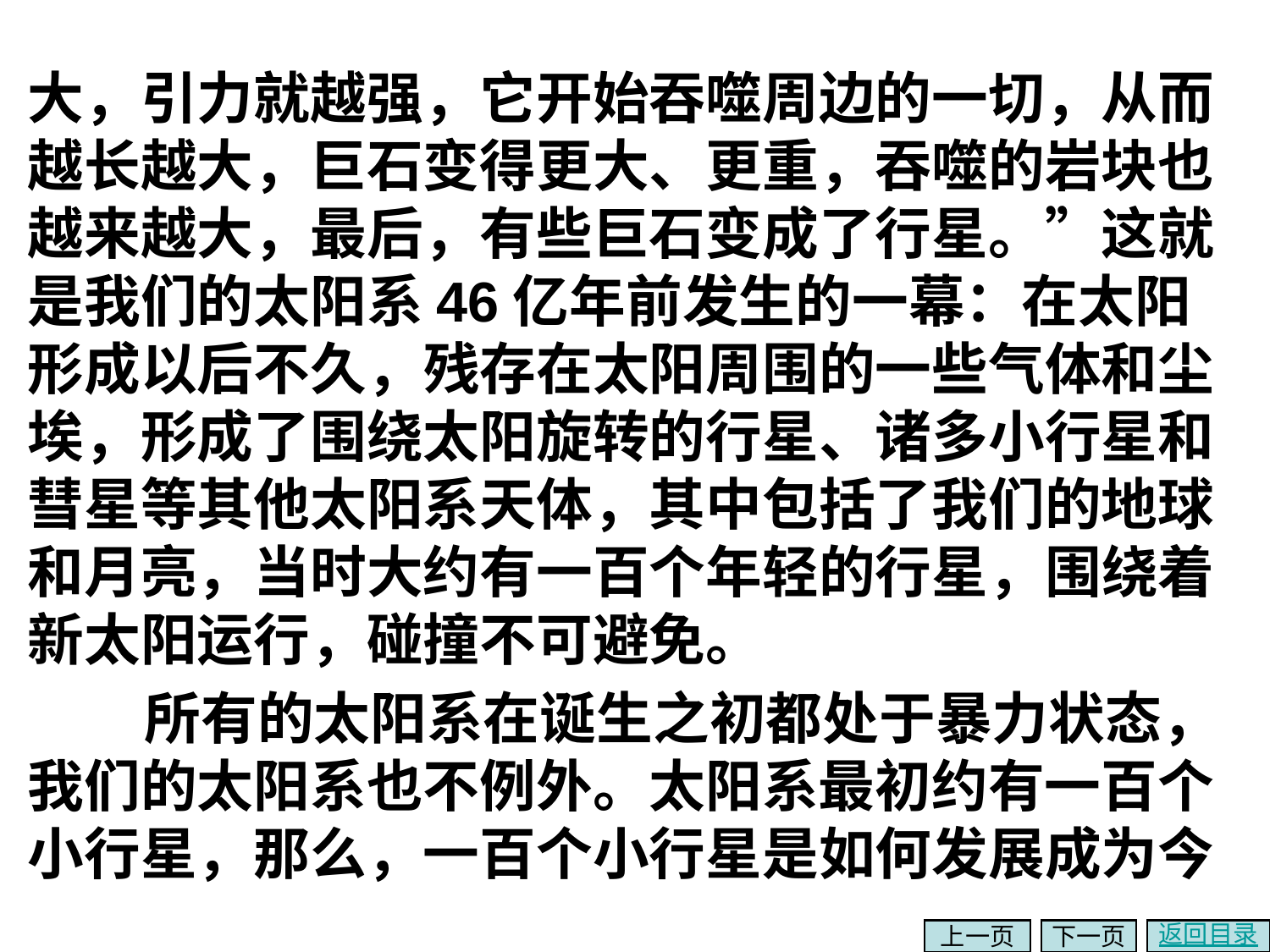

大，引力就越强，它开始吞噬周边的一切，从而越长越大，巨石变得更大、更重，吞噬的岩块也越来越大，最后，有些巨石变成了行星。”这就是我们的太阳系46亿年前发生的一幕：在太阳形成以后不久，残存在太阳周围的一些气体和尘埃，形成了围绕太阳旋转的行星、诸多小行星和彗星等其他太阳系天体，其中包括了我们的地球和月亮，当时大约有一百个年轻的行星，围绕着新太阳运行，碰撞不可避免。
        所有的太阳系在诞生之初都处于暴力状态，我们的太阳系也不例外。太阳系最初约有一百个小行星，那么，一百个小行星是如何发展成为今
上一页
下一页
返回目录